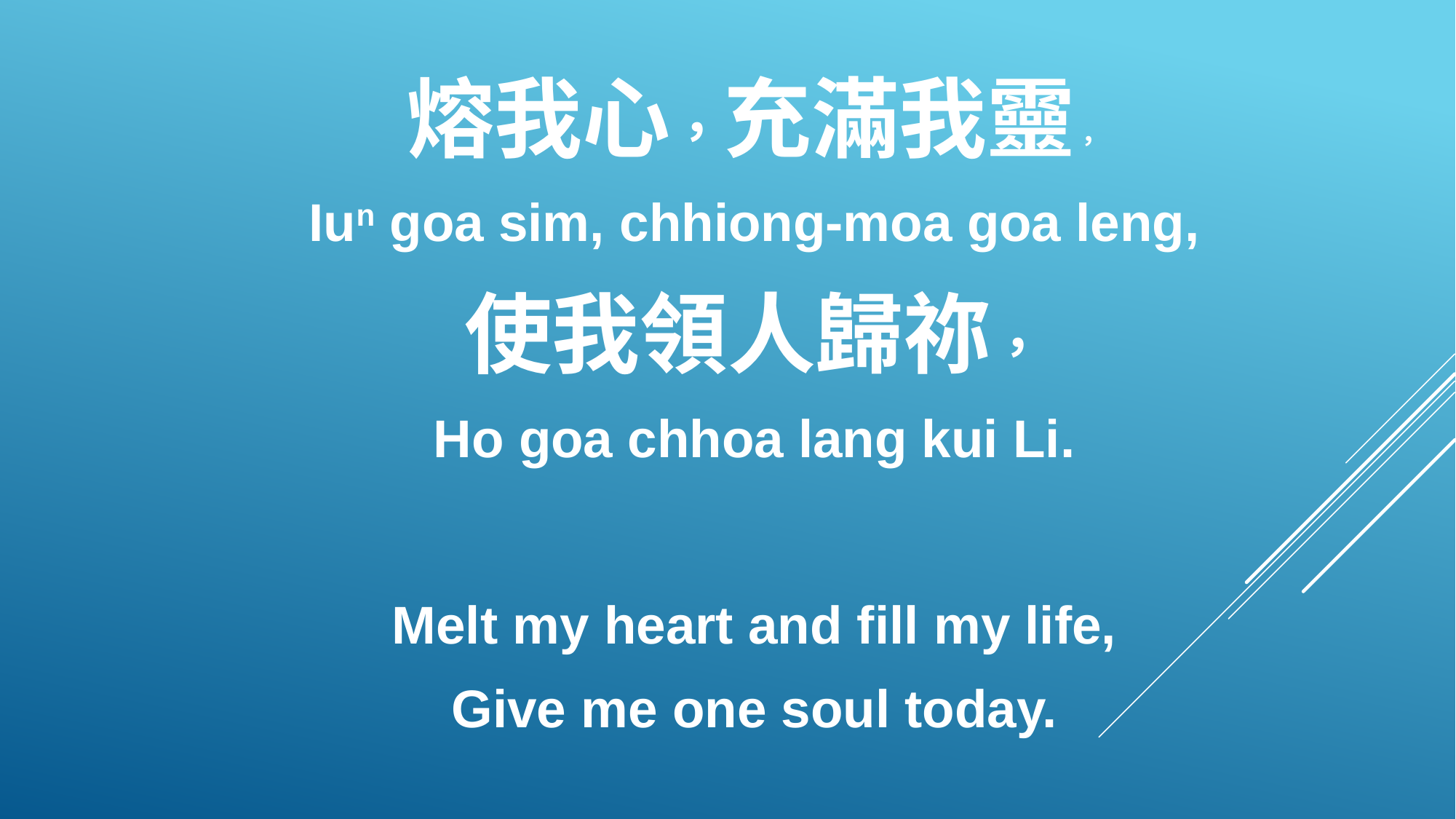

熔我心，充滿我靈，
Iun goa sim, chhiong-moa goa leng,
使我領人歸祢，
Ho goa chhoa lang kui Li.

Melt my heart and fill my life,
Give me one soul today.